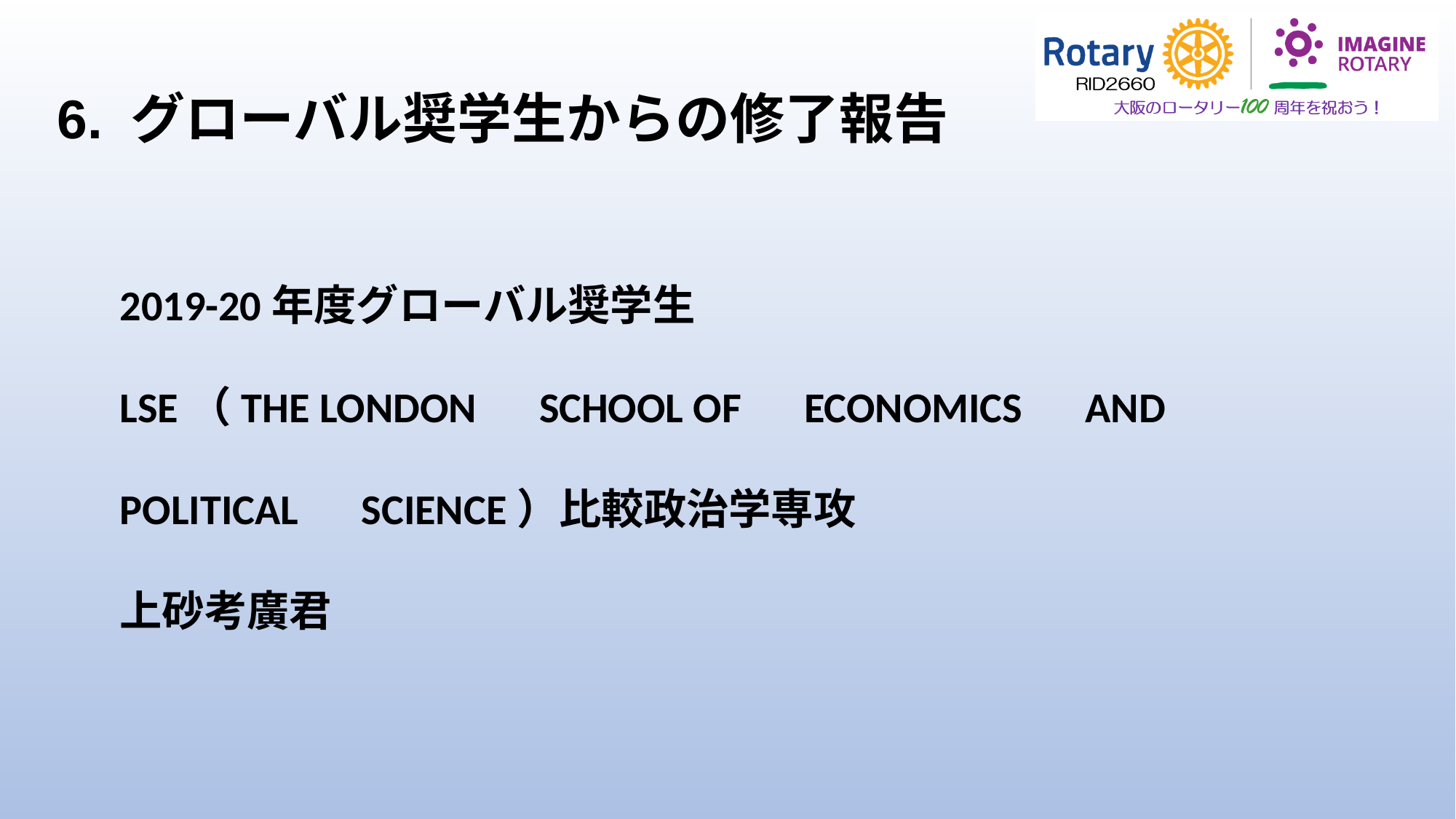

6. グローバル奨学生からの修了報告
2019-20年度グローバル奨学生
LSE（THE LONDON　SCHOOL OF　ECONOMICS　AND POLITICAL　SCIENCE）比較政治学専攻
上砂考廣君